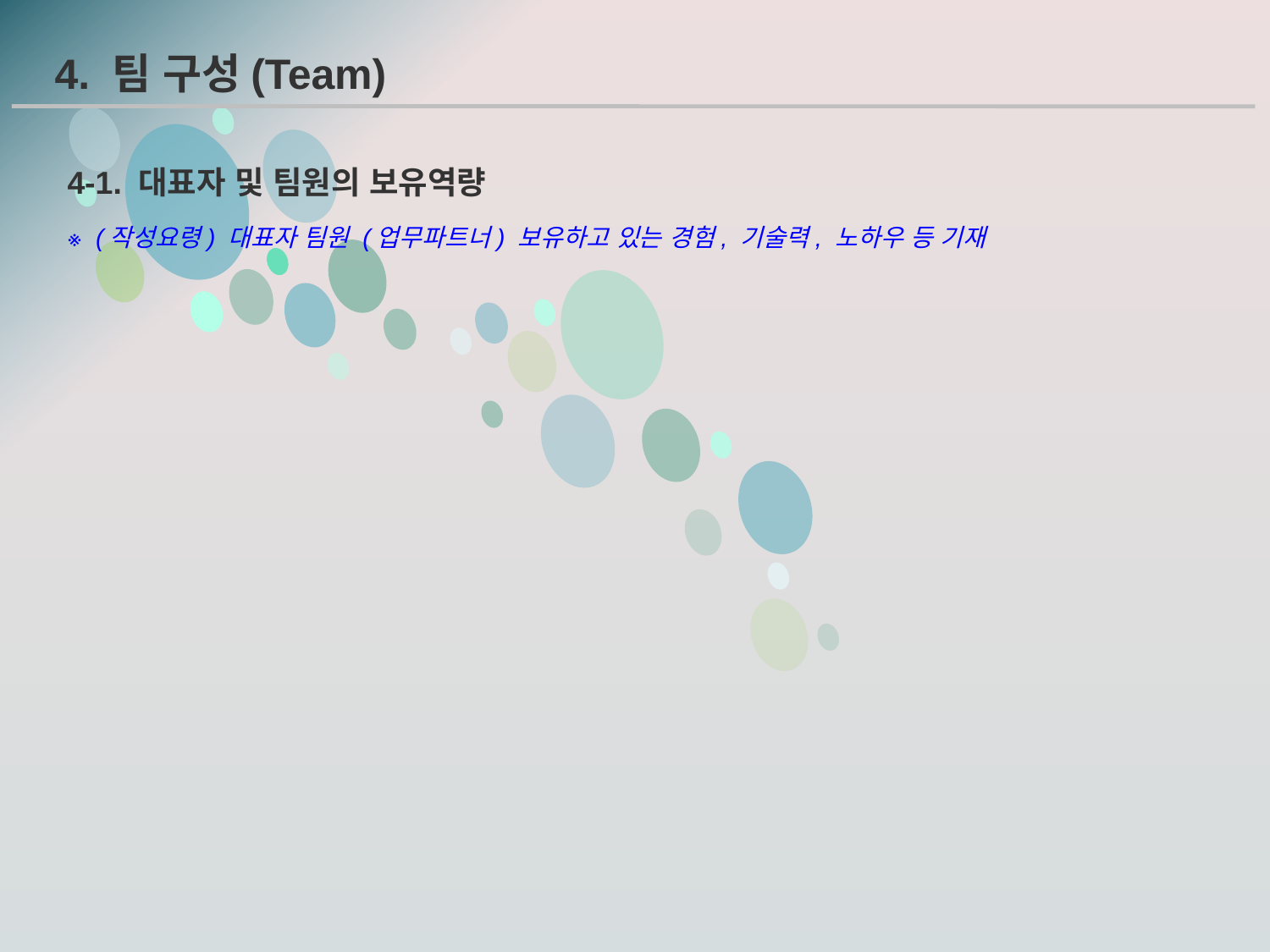

4. 팀 구성(Team)
4-1. 대표자 및 팀원의 보유역량

※  (작성요령) 대표자 팀원 (업무파트너) 보유하고 있는 경험, 기술력, 노하우 등 기재